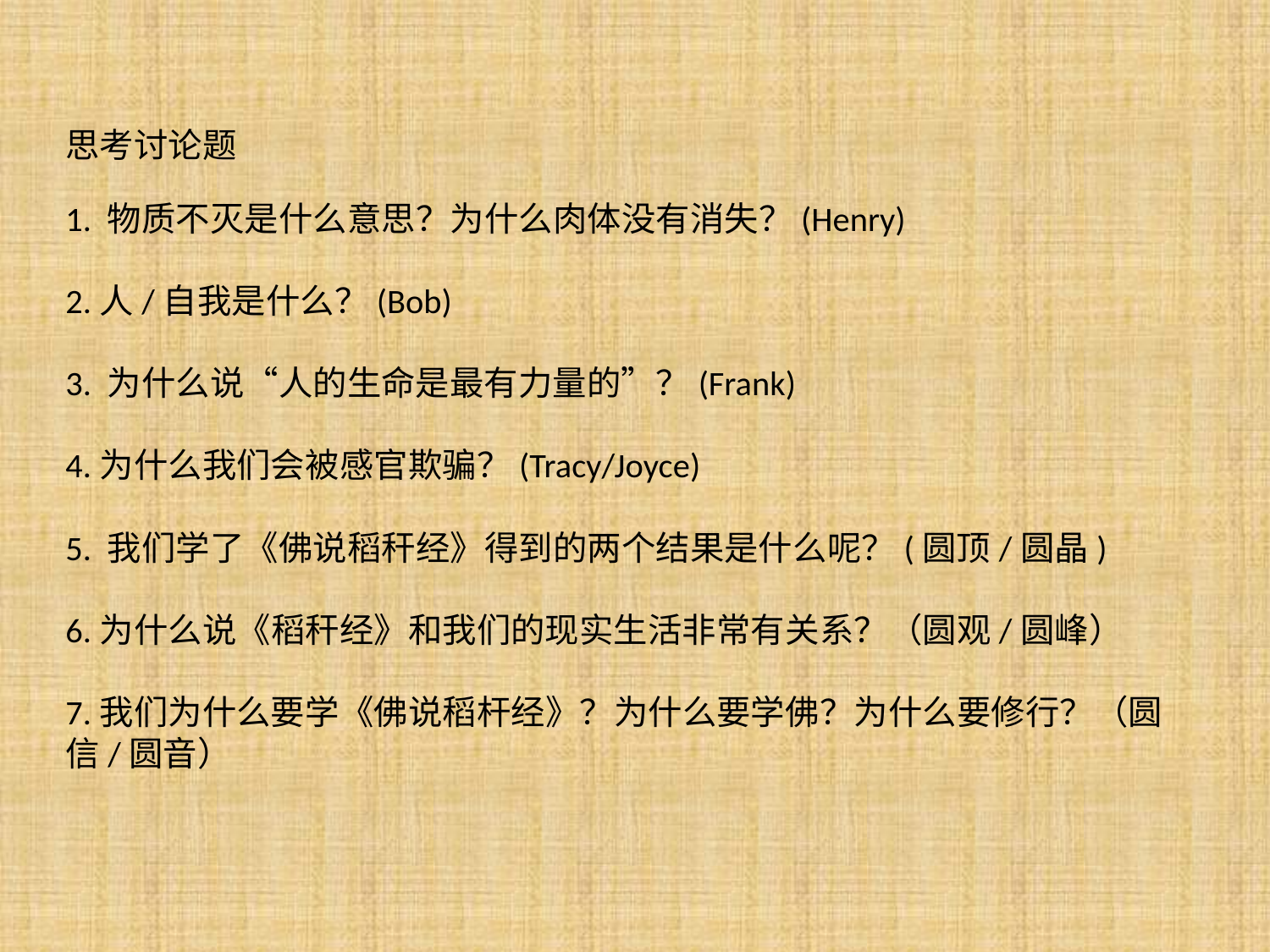

# 思考讨论题   1. 物质不灭是什么意思？为什么肉体没有消失？(Henry) 2.人/自我是什么？(Bob) 3. 为什么说“人的生命是最有力量的”？(Frank) 4.为什么我们会被感官欺骗？(Tracy/Joyce) 5. 我们学了《佛说稻秆经》得到的两个结果是什么呢？(圆顶/圆晶) 6.为什么说《稻秆经》和我们的现实生活非常有关系？（圆观/圆峰） 7.我们为什么要学《佛说稻杆经》？为什么要学佛？为什么要修行？（圆信/圆音）